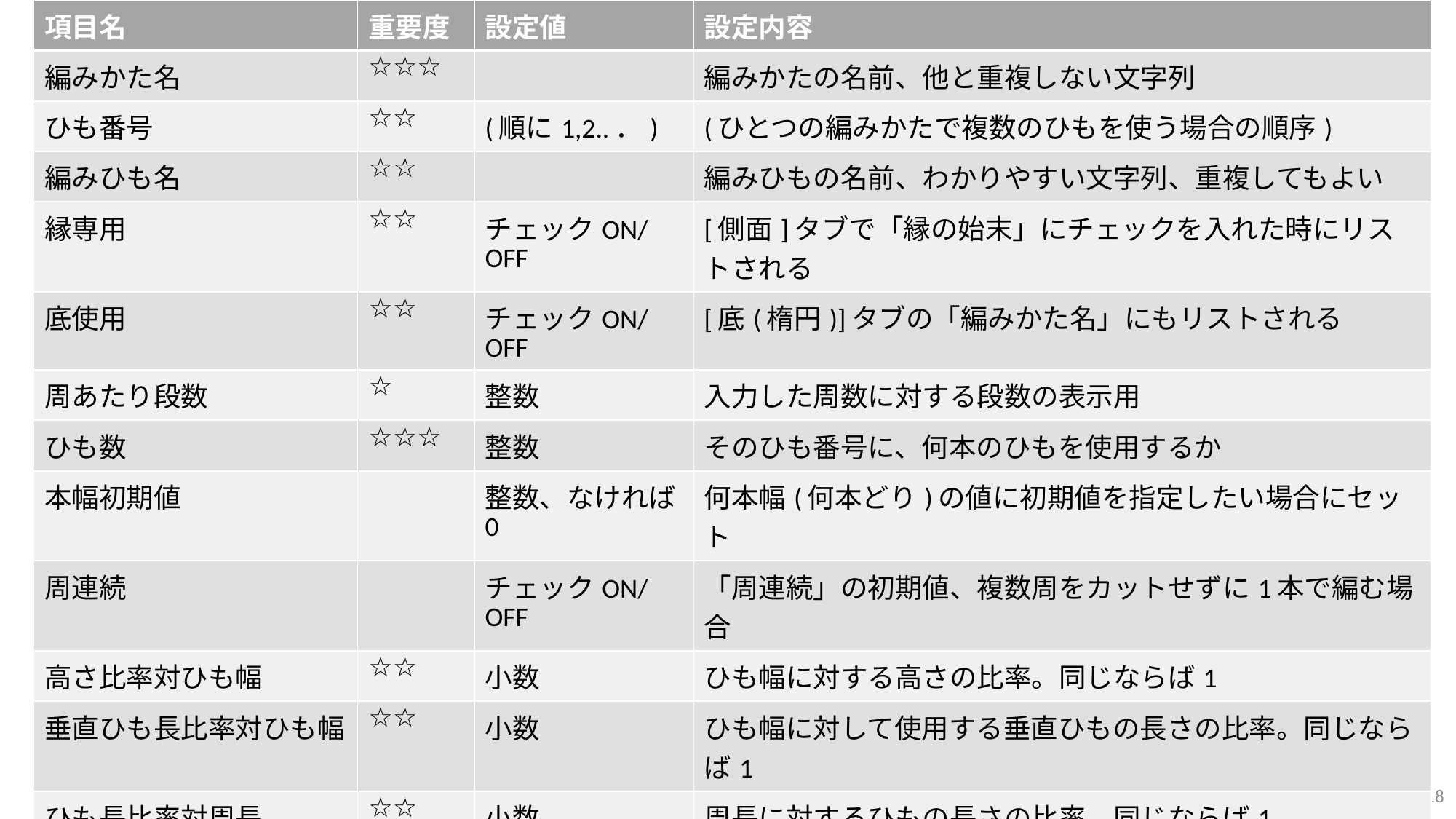

| 項目名 | 重要度 | 設定値 | 設定内容 |
| --- | --- | --- | --- |
| 編みかた名 | ☆☆☆ |  | 編みかたの名前、他と重複しない文字列 |
| ひも番号 | ☆☆ | (順に1,2..．) | (ひとつの編みかたで複数のひもを使う場合の順序) |
| 編みひも名 | ☆☆ |  | 編みひもの名前、わかりやすい文字列、重複してもよい |
| 縁専用 | ☆☆ | チェックON/OFF | [側面]タブで「縁の始末」にチェックを入れた時にリストされる |
| 底使用 | ☆☆ | チェックON/OFF | [底(楕円)]タブの「編みかた名」にもリストされる |
| 周あたり段数 | ☆ | 整数 | 入力した周数に対する段数の表示用 |
| ひも数 | ☆☆☆ | 整数 | そのひも番号に、何本のひもを使用するか |
| 本幅初期値 |  | 整数、なければ0 | 何本幅(何本どり)の値に初期値を指定したい場合にセット |
| 周連続 |  | チェックON/OFF | 「周連続」の初期値、複数周をカットせずに1本で編む場合 |
| 高さ比率対ひも幅 | ☆☆ | 小数 | ひも幅に対する高さの比率。同じならば1 |
| 垂直ひも長比率対ひも幅 | ☆☆ | 小数 | ひも幅に対して使用する垂直ひもの長さの比率。同じならば1 |
| ひも長比率対周長 | ☆☆ | 小数 | 周長に対するひもの長さの比率。同じならば1 |
| ひも長加算1目あたり |  | 小数 | 垂直ひも1本あたり、何mmを加算するか。しなければ0 |
| ひも長加算1周あたり | ☆ | 小数 | 1周あたり何mmを加算するか。しなければ0 |
| ひも1幅係数1目あたり |  | 小数 | ひも番号1のひも幅に対し垂直ひも1本あたり何割加算するか |
| ひも長加算ひもあたり |  | 小数 | ひもあたり何mmを加算するか。しなければ0 |
| ひも長加算初期値 | ☆ | 小数 | ひも長加算の初期値 |
| 厚さ | ☆ | 小数 | 厚さとして内径・外径の差の計算に使う値 |
18